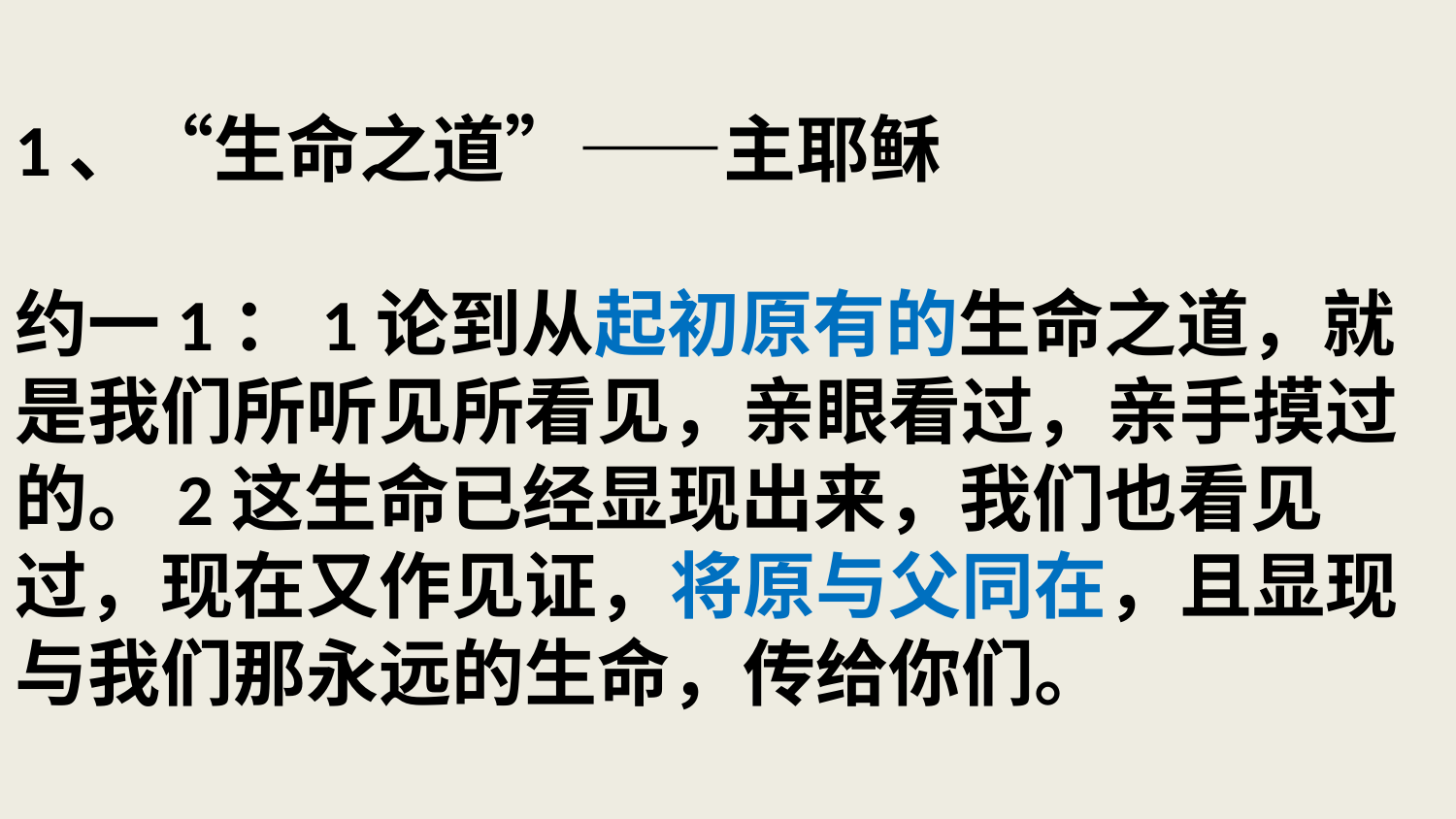

# 1、“生命之道”——主耶稣 约一1：1论到从起初原有的生命之道，就是我们所听见所看见，亲眼看过，亲手摸过的。2这生命已经显现出来，我们也看见过，现在又作见证，将原与父同在，且显现与我们那永远的生命，传给你们。